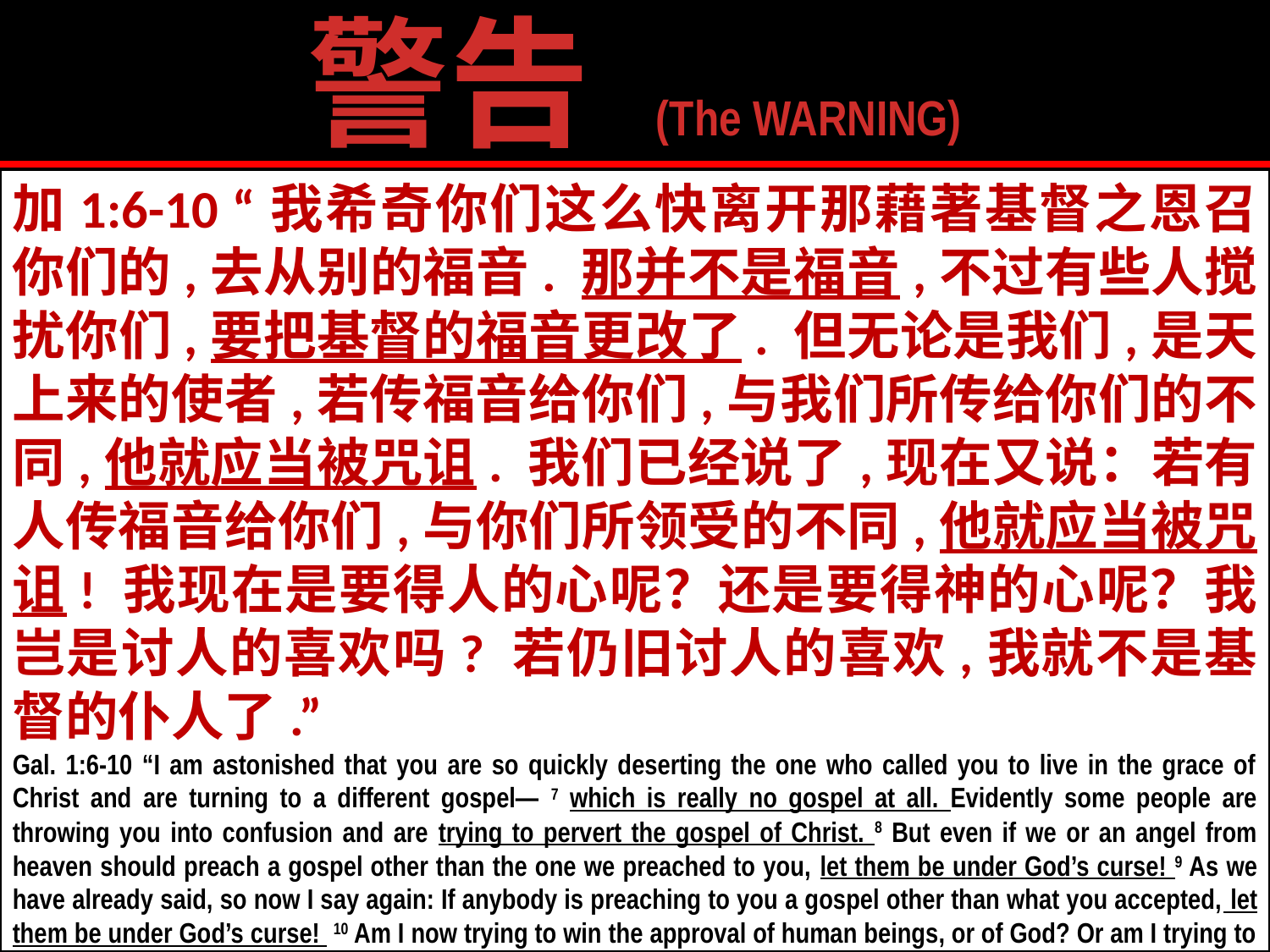

警告 (The WARNING)
加1:6-10 “我希奇你们这么快离开那藉著基督之恩召你们的,去从别的福音. 那并不是福音,不过有些人搅扰你们,要把基督的福音更改了. 但无论是我们,是天上来的使者,若传福音给你们,与我们所传给你们的不同,他就应当被咒诅. 我们已经说了,现在又说：若有人传福音给你们,与你们所领受的不同,他就应当被咒诅! 我现在是要得人的心呢？还是要得神的心呢？我岂是讨人的喜欢吗? 若仍旧讨人的喜欢,我就不是基督的仆人了.”
Gal. 1:6-10 “I am astonished that you are so quickly deserting the one who called you to live in the grace of Christ and are turning to a different gospel— 7 which is really no gospel at all. Evidently some people are throwing you into confusion and are trying to pervert the gospel of Christ. 8 But even if we or an angel from heaven should preach a gospel other than the one we preached to you, let them be under God’s curse! 9 As we have already said, so now I say again: If anybody is preaching to you a gospel other than what you accepted, let them be under God’s curse!  10 Am I now trying to win the approval of human beings, or of God? Or am I trying to please people? If I were still trying to please people, I would not be a servant of Christ. “